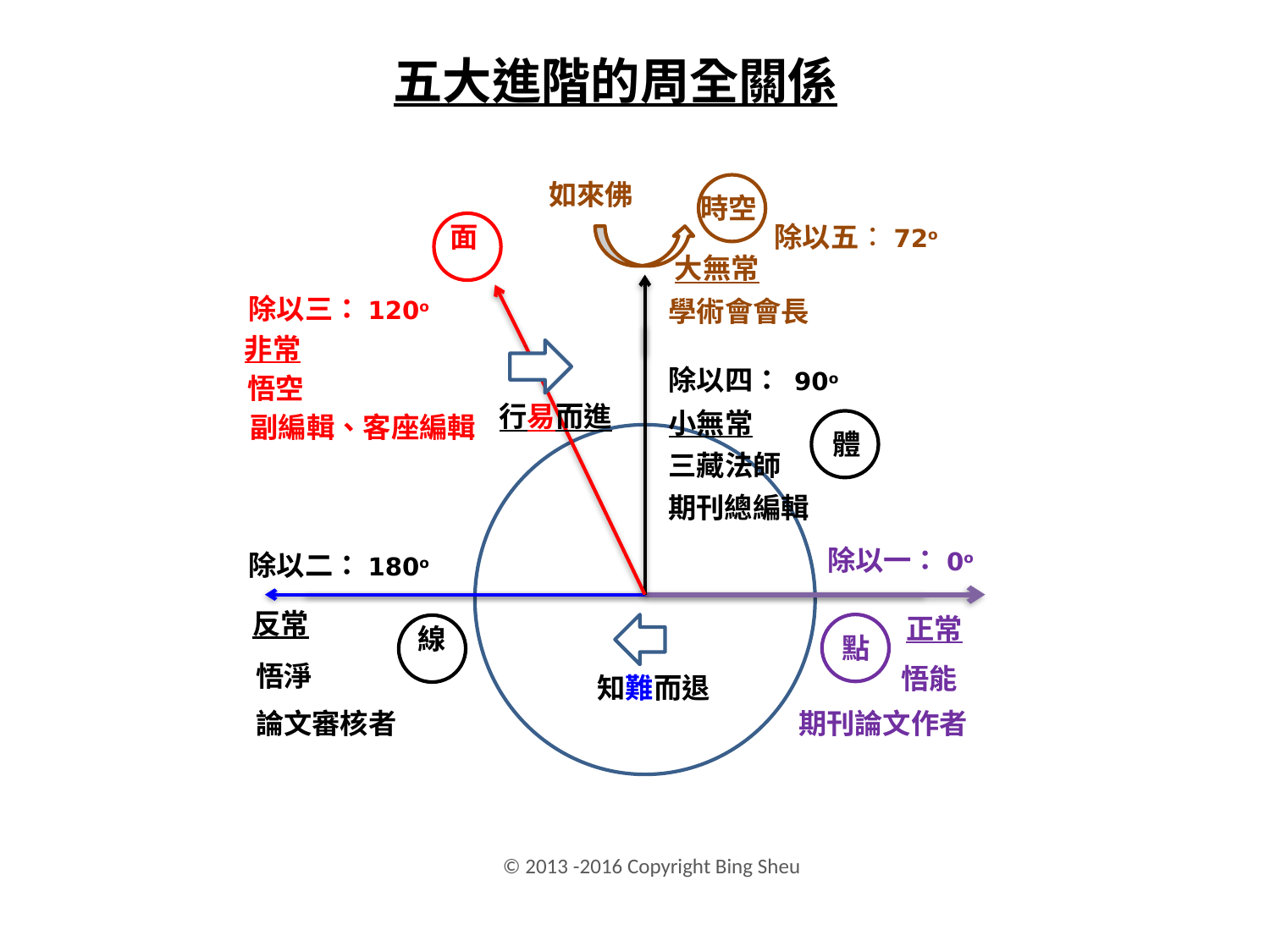

五大進階的周全關係
如來佛

時空

面
除以五：72ο

大無常
除以三：120ο
學術會會長
非常

除以四： 90ο
悟空
行易而進
小無常
副編輯、客座編輯

體

三藏法師
期刊總編輯
除以一：0ο
除以二：180ο
反常
正常

線
點
悟淨
悟能
知難而退
論文審核者
期刊論文作者
© 2013 -2016 Copyright Bing Sheu